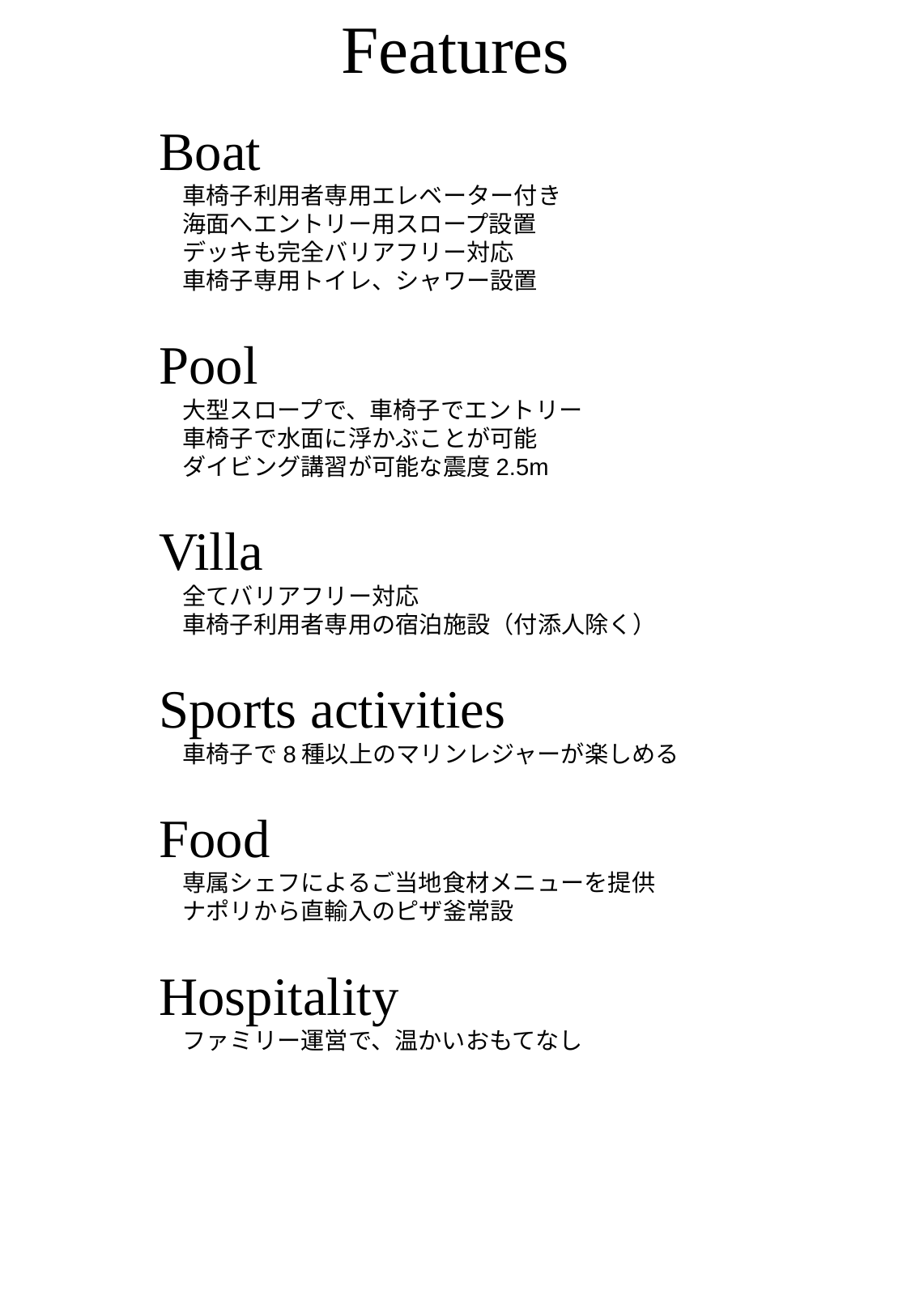

Features
Boat
　車椅子利用者専用エレベーター付き
　海面へエントリー用スロープ設置
　デッキも完全バリアフリー対応
　車椅子専用トイレ、シャワー設置

Pool
　大型スロープで、車椅子でエントリー
　車椅子で水面に浮かぶことが可能
　ダイビング講習が可能な震度2.5m

Villa
　全てバリアフリー対応
　車椅子利用者専用の宿泊施設（付添人除く）

Sports activities
　車椅子で8種以上のマリンレジャーが楽しめる

Food
　専属シェフによるご当地食材メニューを提供
　ナポリから直輸入のピザ釜常設

Hospitality
　ファミリー運営で、温かいおもてなし